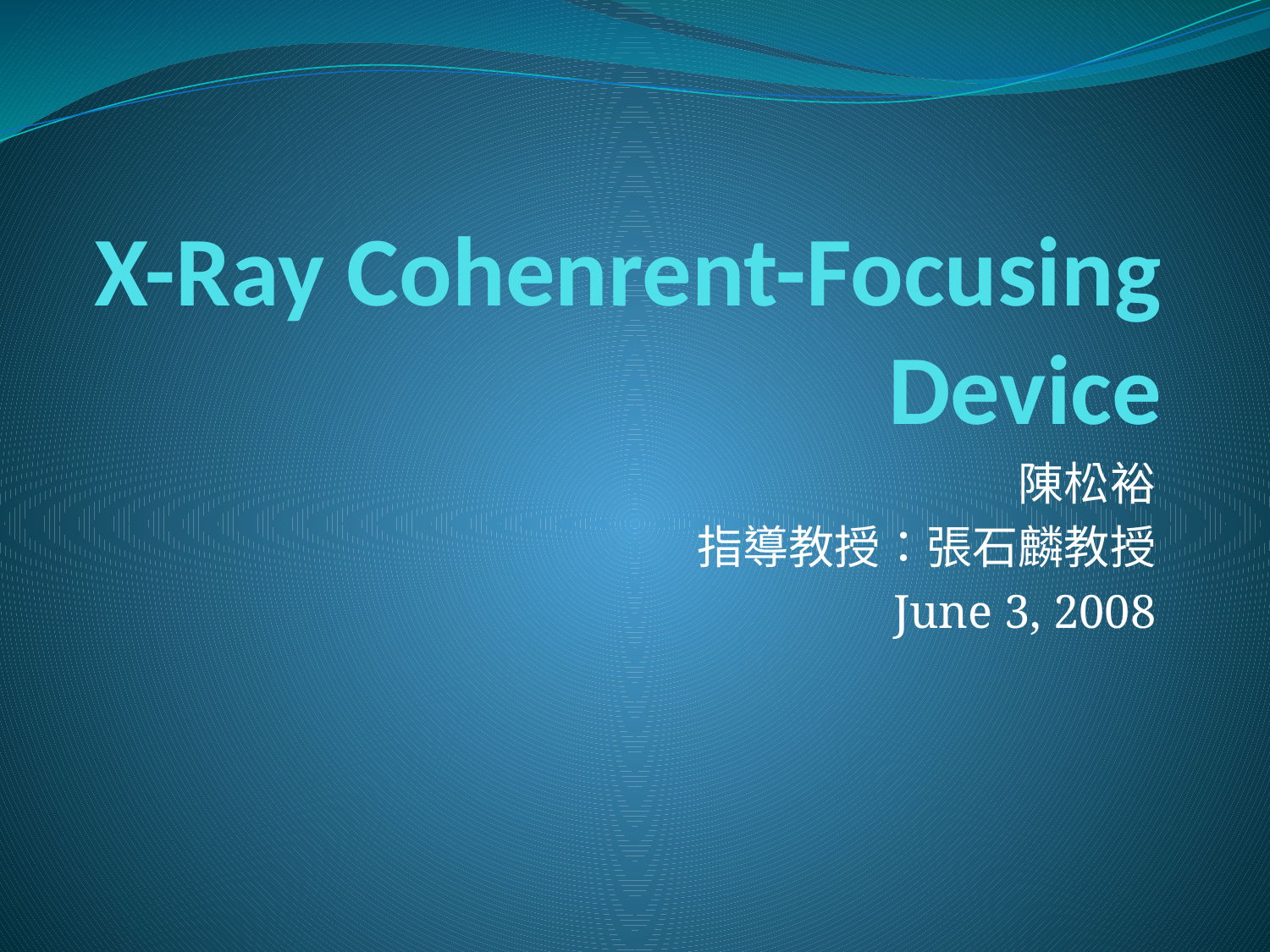

# X-Ray Cohenrent-Focusing Device
陳松裕
指導教授：張石麟教授
June 3, 2008